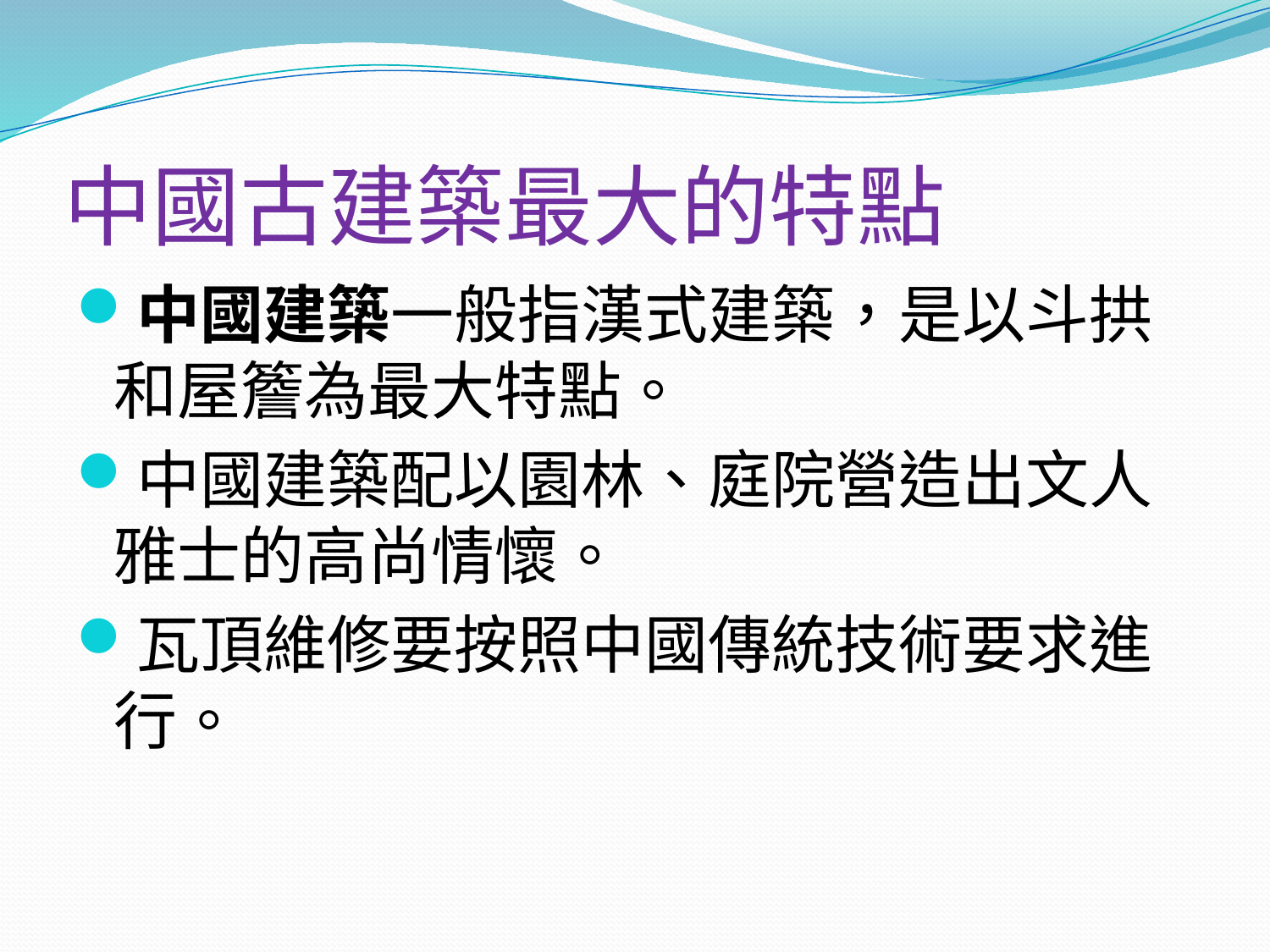

# 中國古建築最大的特點
中國建築一般指漢式建築，是以斗拱和屋簷為最大特點。
中國建築配以園林、庭院營造出文人雅士的高尚情懷。
瓦頂維修要按照中國傳統技術要求進行。